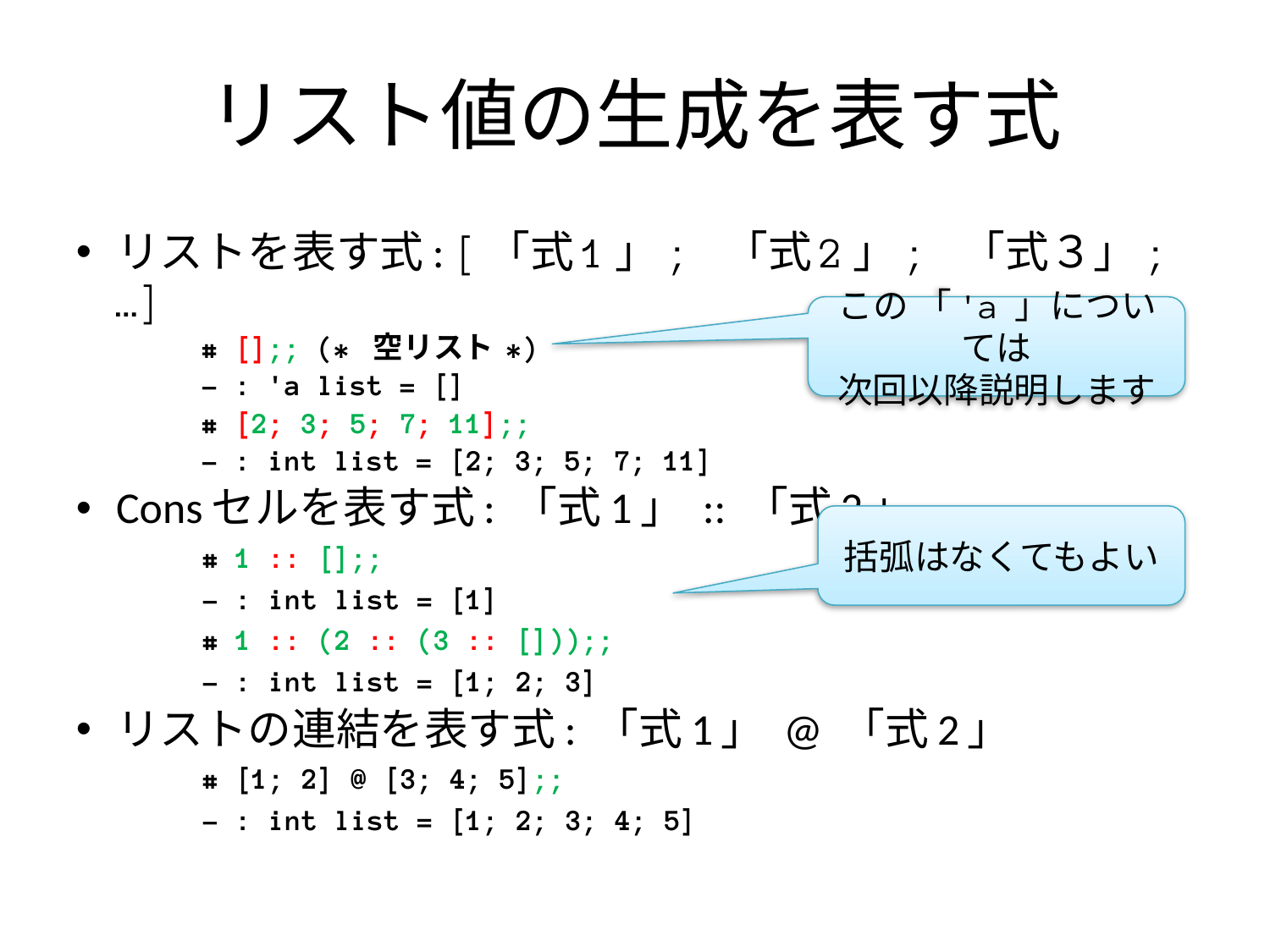

# リスト値の生成を表す式
リストを表す式: [「式1」; 「式2」; 「式３」; …]
# [];; (* 空リスト *)
- : 'a list = []
# [2; 3; 5; 7; 11];;
- : int list = [2; 3; 5; 7; 11]
Consセルを表す式: 「式1」 :: 「式2」
# 1 :: [];;
- : int list = [1]
# 1 :: (2 :: (3 :: []));;
- : int list = [1; 2; 3]
リストの連結を表す式: 「式1」 @ 「式2」
# [1; 2] @ [3; 4; 5];;
- : int list = [1; 2; 3; 4; 5]
この 「'a 」については
次回以降説明します
括弧はなくてもよい